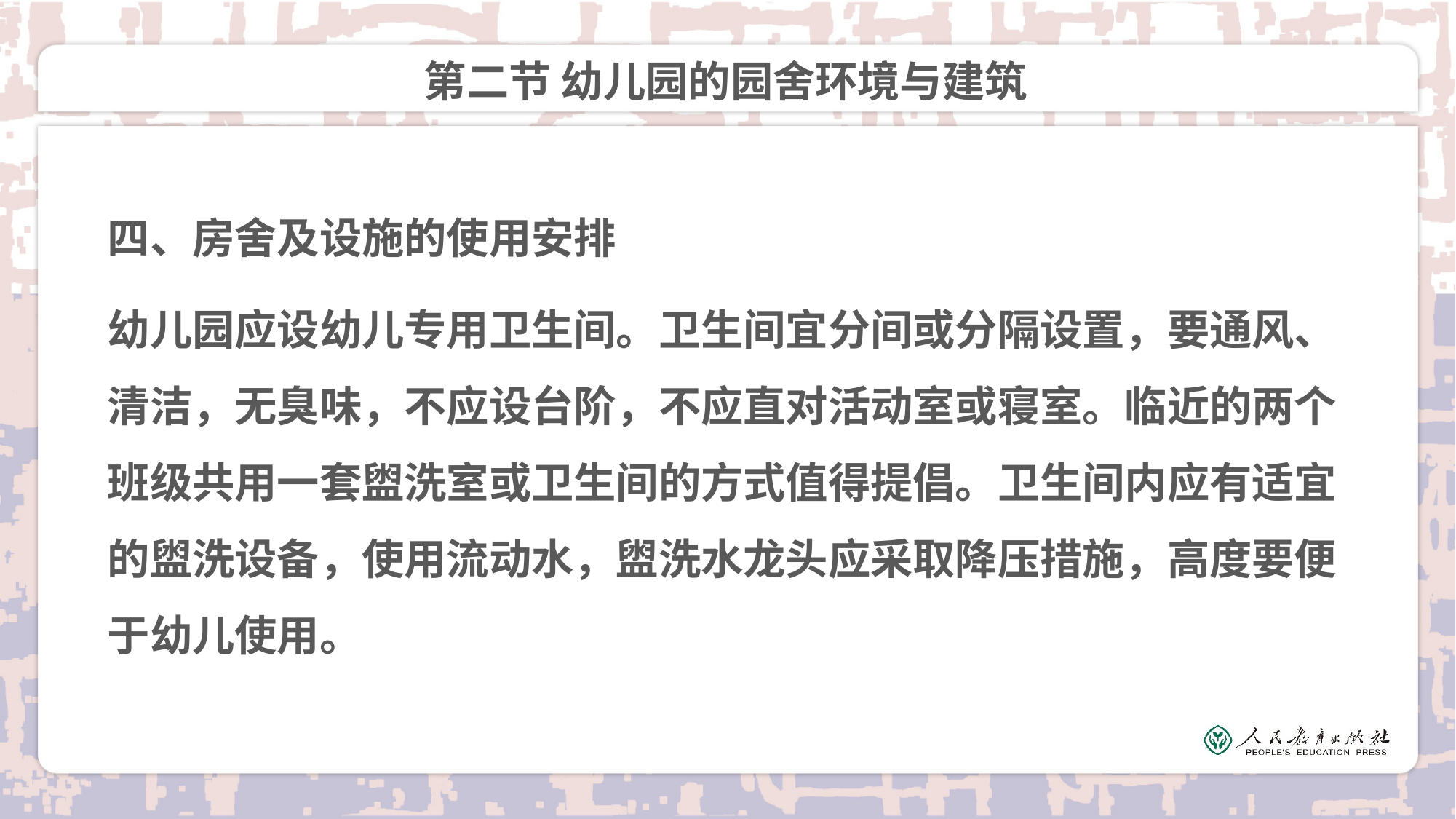

# 第二节 幼儿园的园舍环境与建筑
四、房舍及设施的使用安排
幼儿园应设幼儿专用卫生间。卫生间宜分间或分隔设置，要通风、清洁，无臭味，不应设台阶，不应直对活动室或寝室。临近的两个班级共用一套盥洗室或卫生间的方式值得提倡。卫生间内应有适宜的盥洗设备，使用流动水，盥洗水龙头应采取降压措施，高度要便于幼儿使用。